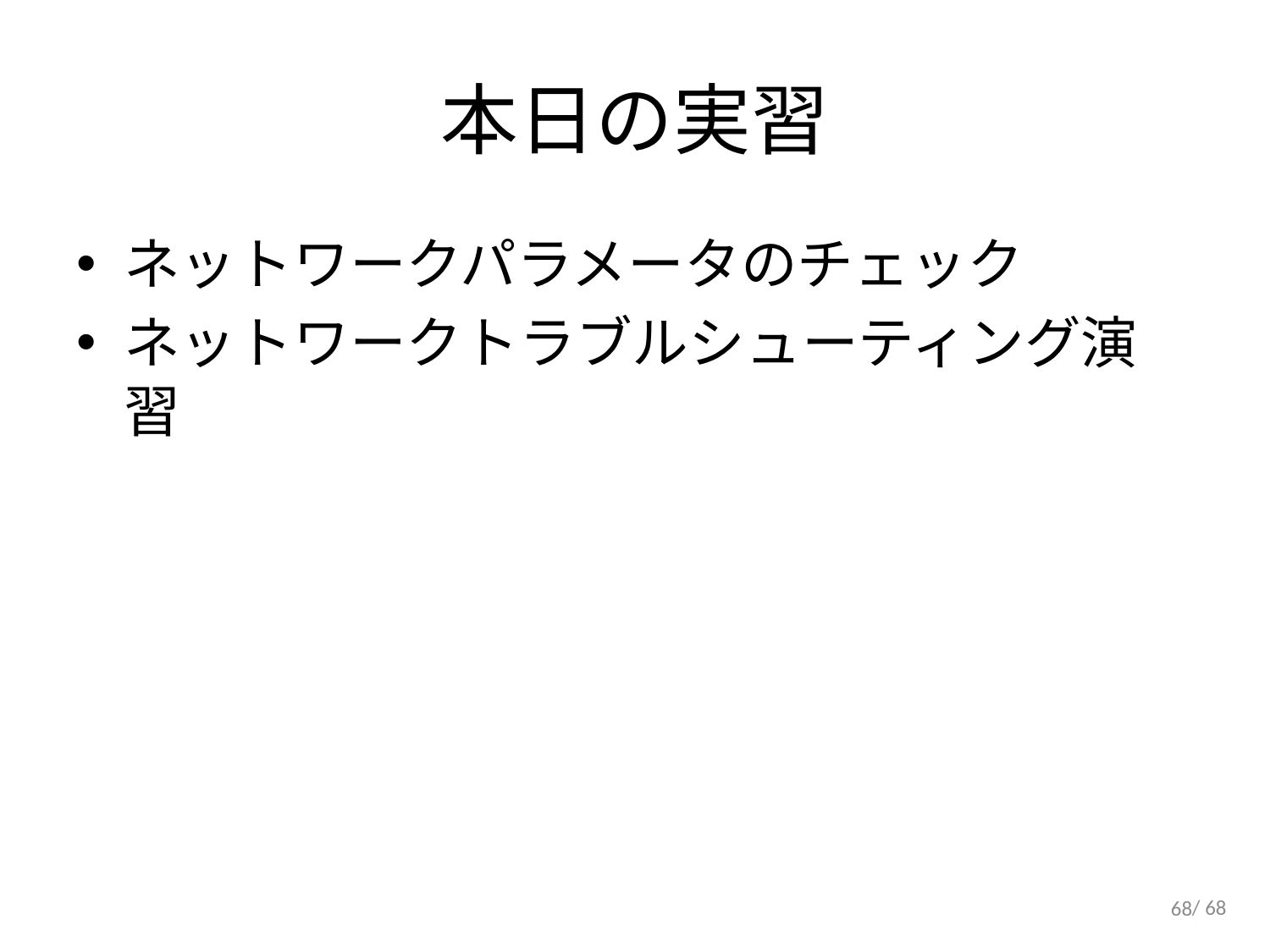

# 本日の実習
ネットワークパラメータのチェック
ネットワークトラブルシューティング演習
68